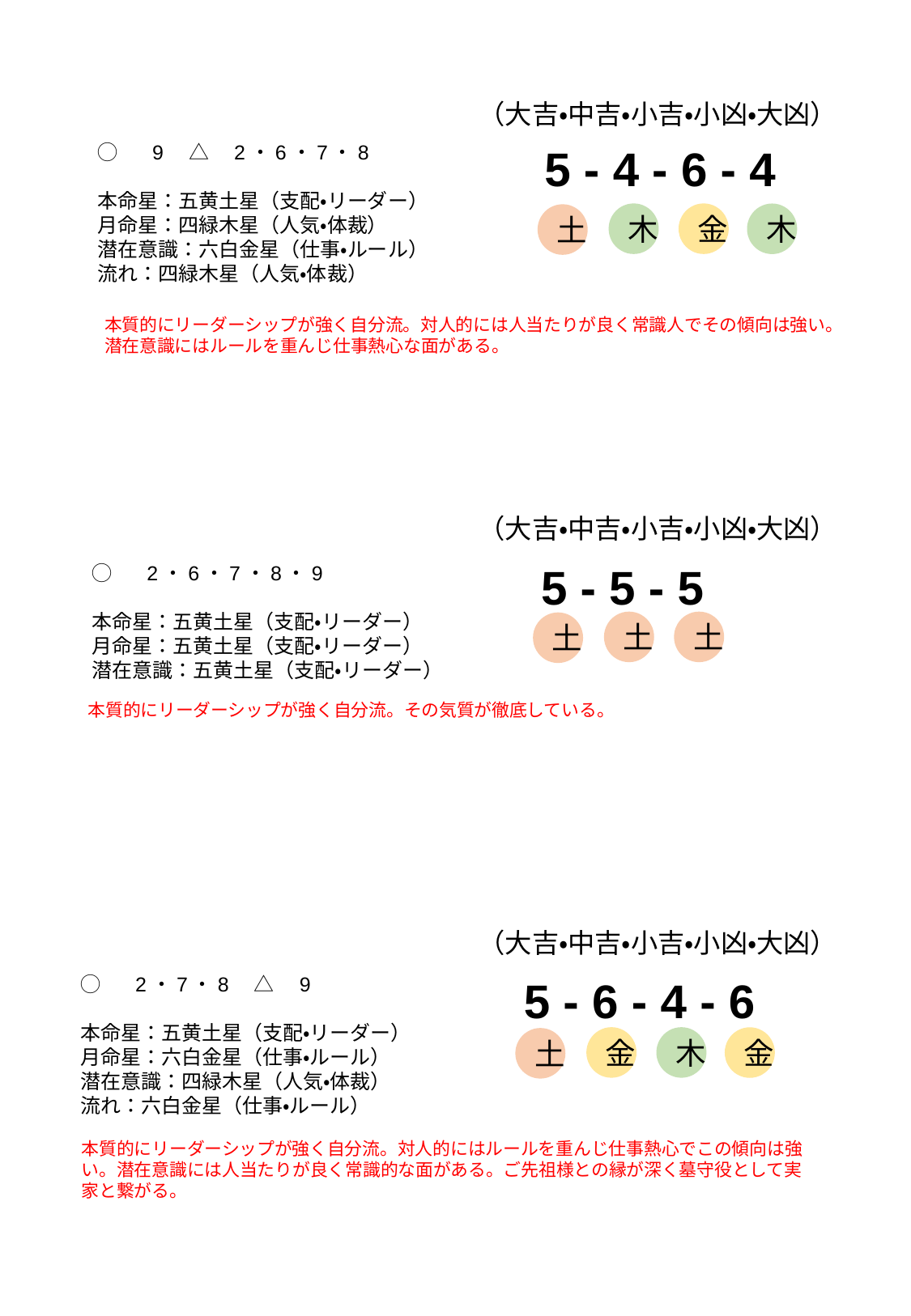

（大吉・中吉・小吉・小凶・大凶）
5 - 4 - 6 - 4
◯　 9　△　2・6・7・8

本命星：五黄土星（支配・リーダー）
月命星：四緑木星（人気・体裁）
潜在意識：六白金星（仕事・ルール）
流れ：四緑木星（人気・体裁）
木
金
木
土
本質的にリーダーシップが強く自分流。対人的には人当たりが良く常識人でその傾向は強い。潜在意識にはルールを重んじ仕事熱心な面がある。

（大吉・中吉・小吉・小凶・大凶）
5 - 5 - 5
◯　 2・6・7・8・9

本命星：五黄土星（支配・リーダー）
月命星：五黄土星（支配・リーダー）
潜在意識：五黄土星（支配・リーダー）
土
土
土
本質的にリーダーシップが強く自分流。その気質が徹底している。

（大吉・中吉・小吉・小凶・大凶）
5 - 6 - 4 - 6
◯　 2・7・8　△　9

本命星：五黄土星（支配・リーダー）
月命星：六白金星（仕事・ルール）
潜在意識：四緑木星（人気・体裁）
流れ：六白金星（仕事・ルール）

金
木
金
土
本質的にリーダーシップが強く自分流。対人的にはルールを重んじ仕事熱心でこの傾向は強い。潜在意識には人当たりが良く常識的な面がある。ご先祖様との縁が深く墓守役として実家と繋がる。